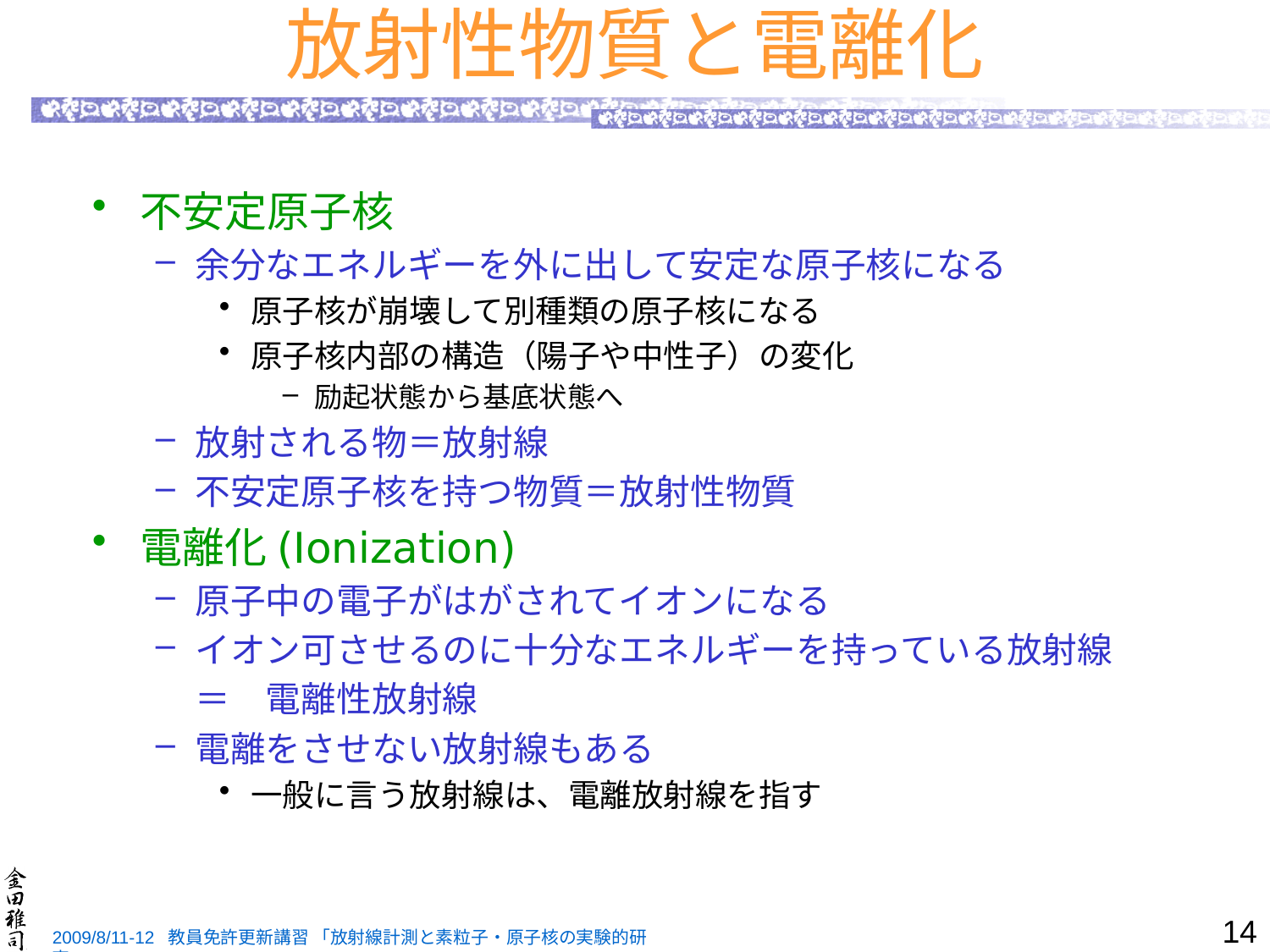

# 放射性物質と電離化
不安定原子核
余分なエネルギーを外に出して安定な原子核になる
原子核が崩壊して別種類の原子核になる
原子核内部の構造（陽子や中性子）の変化
励起状態から基底状態へ
放射される物＝放射線
不安定原子核を持つ物質＝放射性物質
電離化(Ionization)
原子中の電子がはがされてイオンになる
イオン可させるのに十分なエネルギーを持っている放射線
	＝　電離性放射線
電離をさせない放射線もある
一般に言う放射線は、電離放射線を指す

14
2009/8/11-12  教員免許更新講習 「放射線計測と素粒子・原子核の実験的研究」